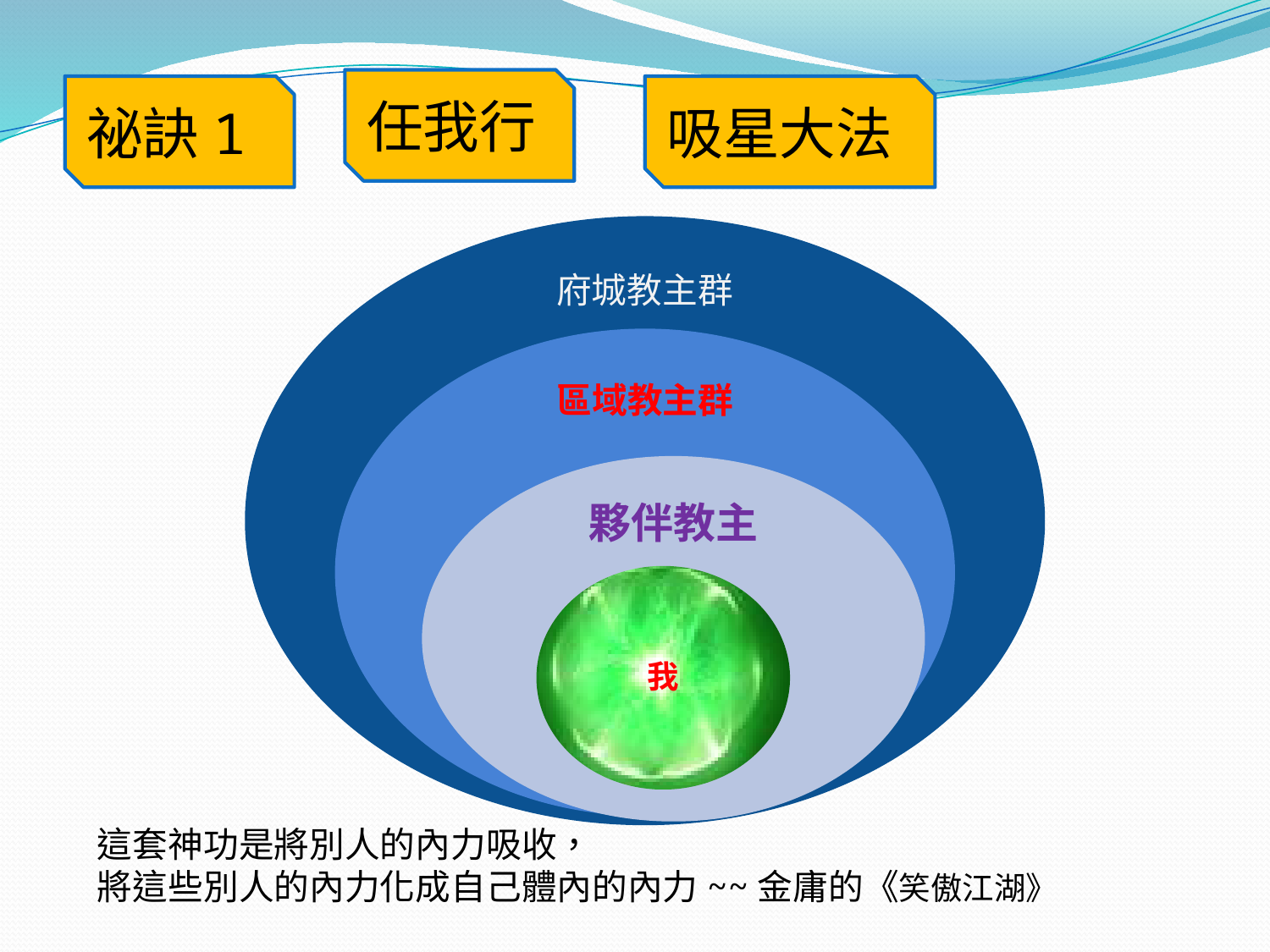

任我行
祕訣1

吸星大法

府城教主群
區域教主群
夥伴教主
我
這套神功是將別人的內力吸收，
將這些別人的內力化成自己體內的內力~~金庸的《笑傲江湖》